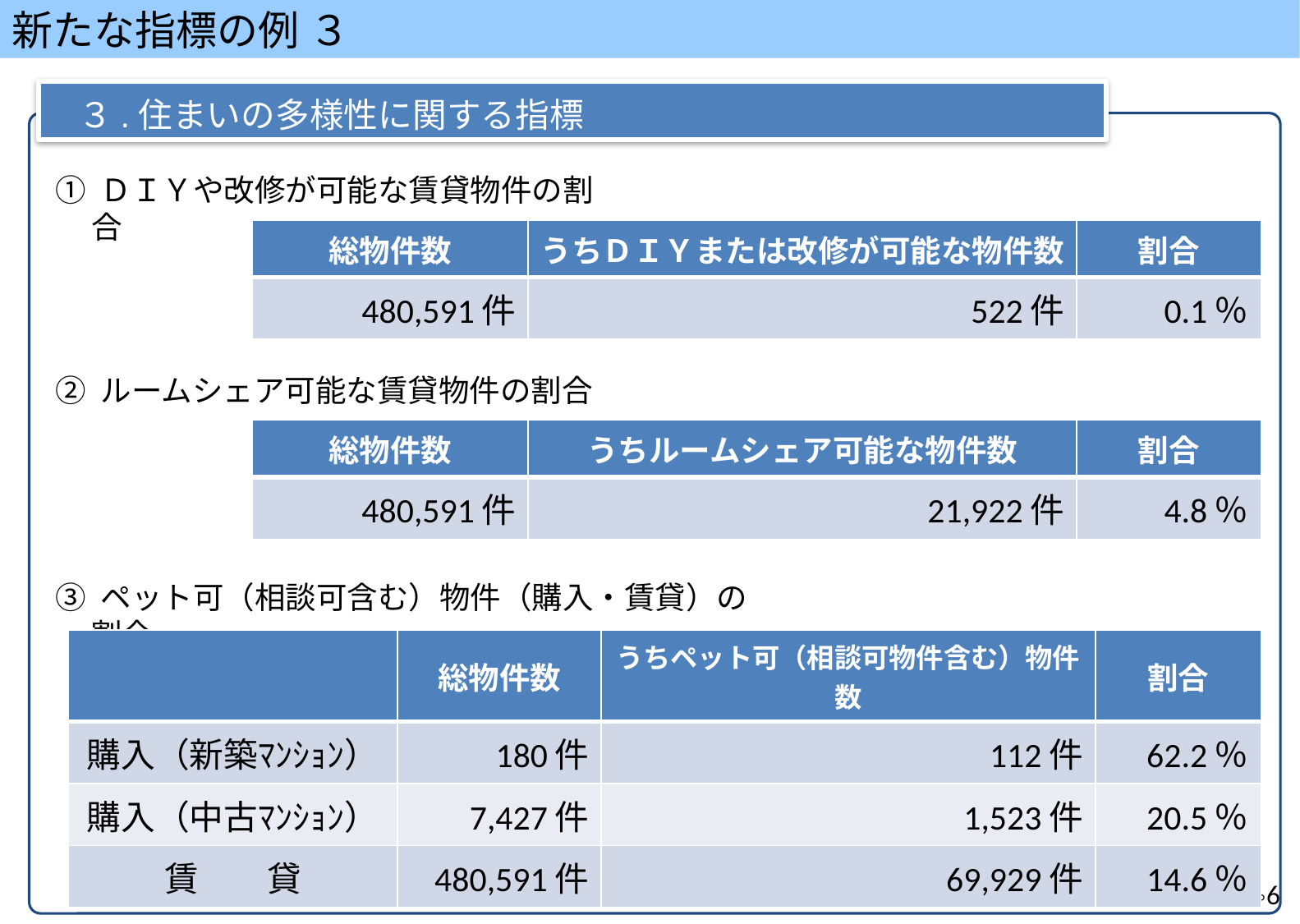

新たな指標の例 ３
　３.住まいの多様性に関する指標

① ＤＩＹや改修が可能な賃貸物件の割合
| 総物件数 | うちＤＩＹまたは改修が可能な物件数 | 割合 |
| --- | --- | --- |
| 480,591件 | 522件 | 0.1％ |
② ルームシェア可能な賃貸物件の割合
| 総物件数 | うちルームシェア可能な物件数 | 割合 |
| --- | --- | --- |
| 480,591件 | 21,922件 | 4.8％ |
③ ペット可（相談可含む）物件（購入・賃貸）の割合
|  | 総物件数 | うちペット可（相談可物件含む）物件数 | 割合 |
| --- | --- | --- | --- |
| 購入（新築ﾏﾝｼｮﾝ） | 180件 | 112件 | 62.2％ |
| 購入（中古ﾏﾝｼｮﾝ） | 7,427件 | 1,523件 | 20.5％ |
| 賃　　貸 | 480,591件 | 69,929件 | 14.6％ |
6
※民間の物件情報サイトより検索（平成28年３月29日時点）。